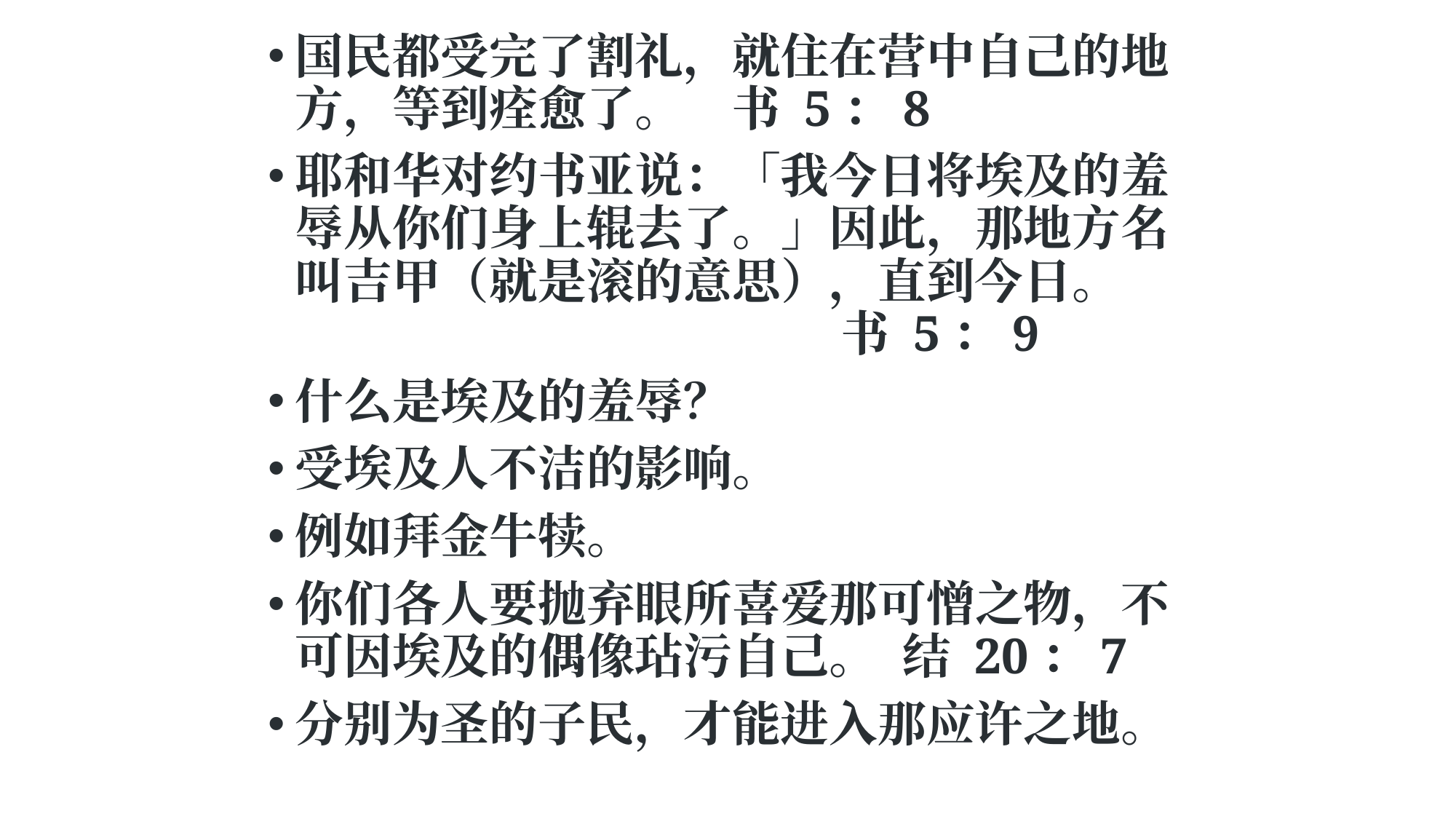

国民都受完了割礼，就住在营中自己的地方，等到痊愈了。 	书 5：8
耶和华对约书亚说：「我今日将埃及的羞辱从你们身上辊去了。」因此，那地方名叫吉甲（就是滚的意思），直到今日。						书 5：9
什么是埃及的羞辱？
受埃及人不洁的影响。
例如拜金牛犊。
你们各人要抛弃眼所喜爱那可憎之物，不可因埃及的偶像玷污自己。  结 20：7
分别为圣的子民，才能进入那应许之地。